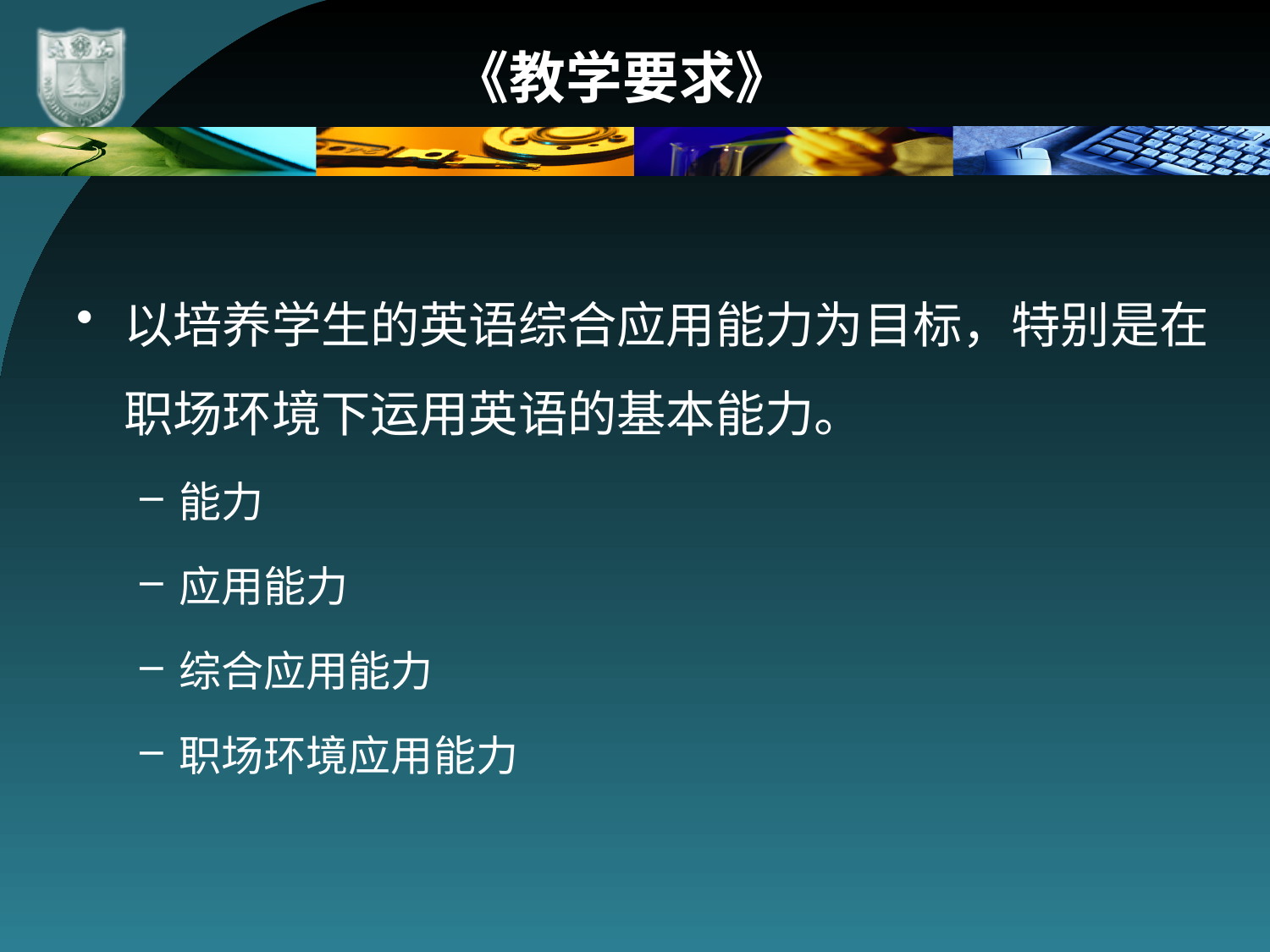

# 《教学要求》
以培养学生的英语综合应用能力为目标，特别是在职场环境下运用英语的基本能力。
能力
应用能力
综合应用能力
职场环境应用能力